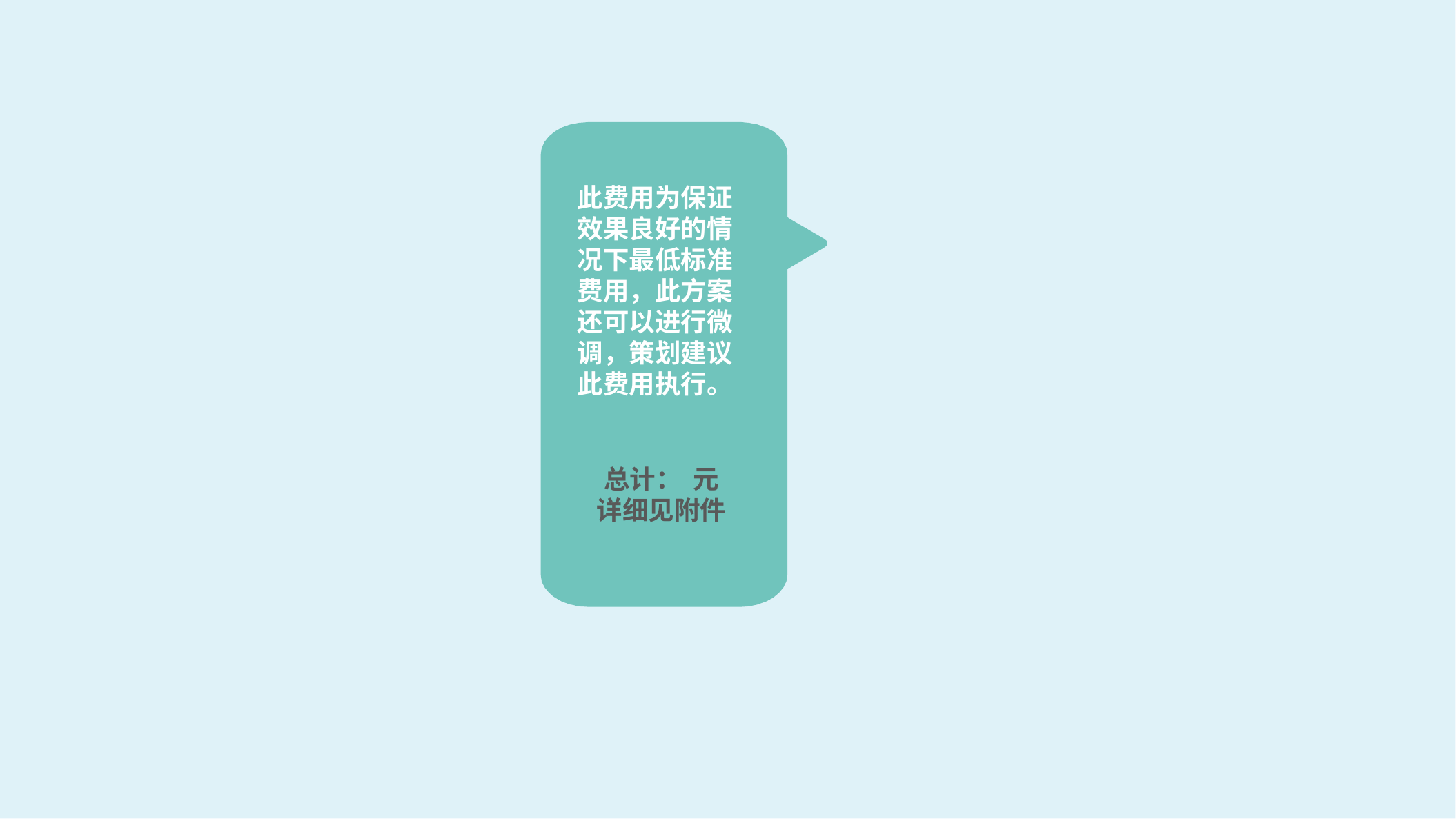

此费用为保证效果良好的情况下最低标准费用，此方案还可以进行微调，策划建议此费用执行。
总计：  元
详细见附件